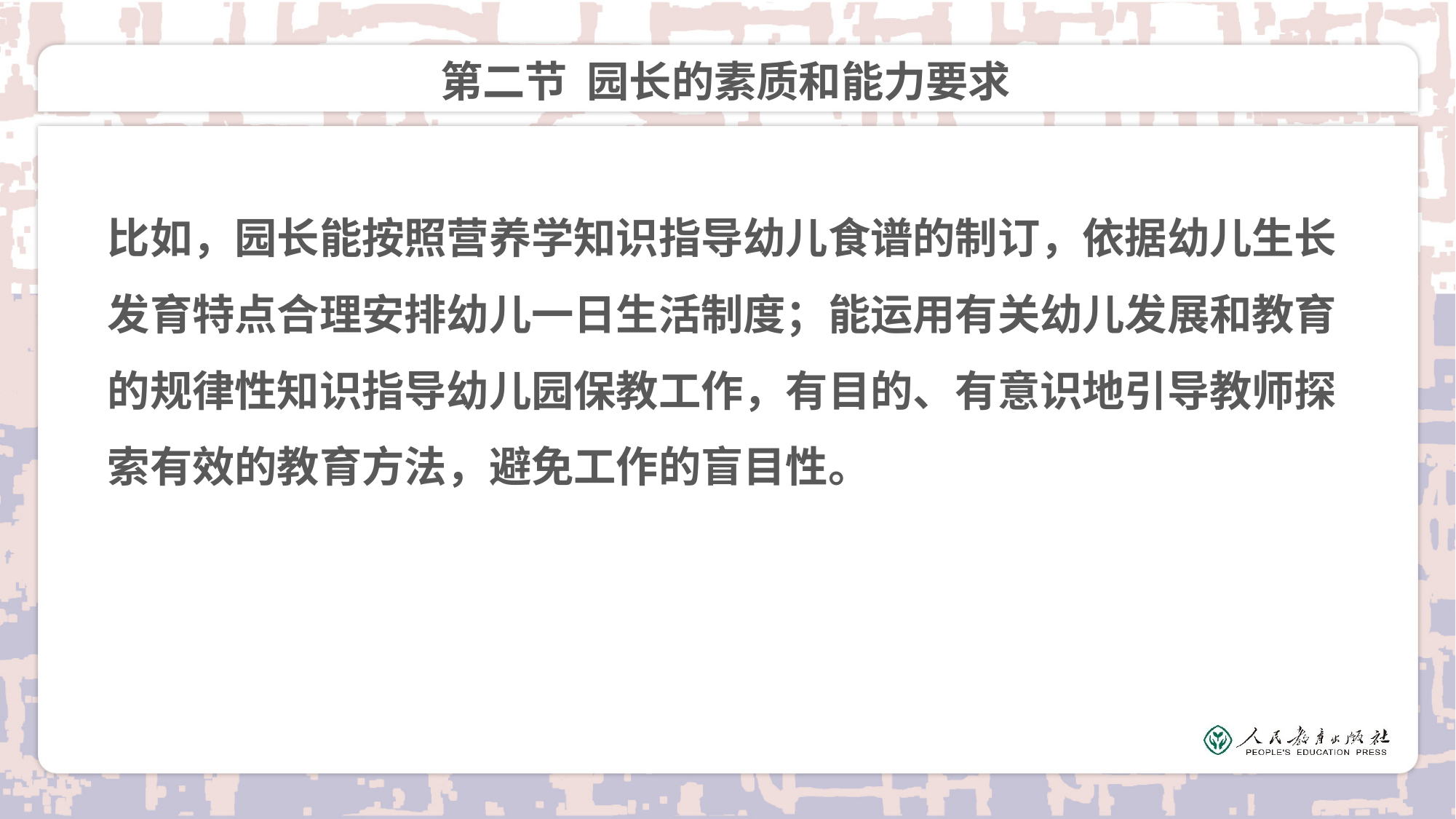

# 第二节  园长的素质和能力要求
比如，园长能按照营养学知识指导幼儿食谱的制订，依据幼儿生长发育特点合理安排幼儿一日生活制度；能运用有关幼儿发展和教育的规律性知识指导幼儿园保教工作，有目的、有意识地引导教师探索有效的教育方法，避免工作的盲目性。